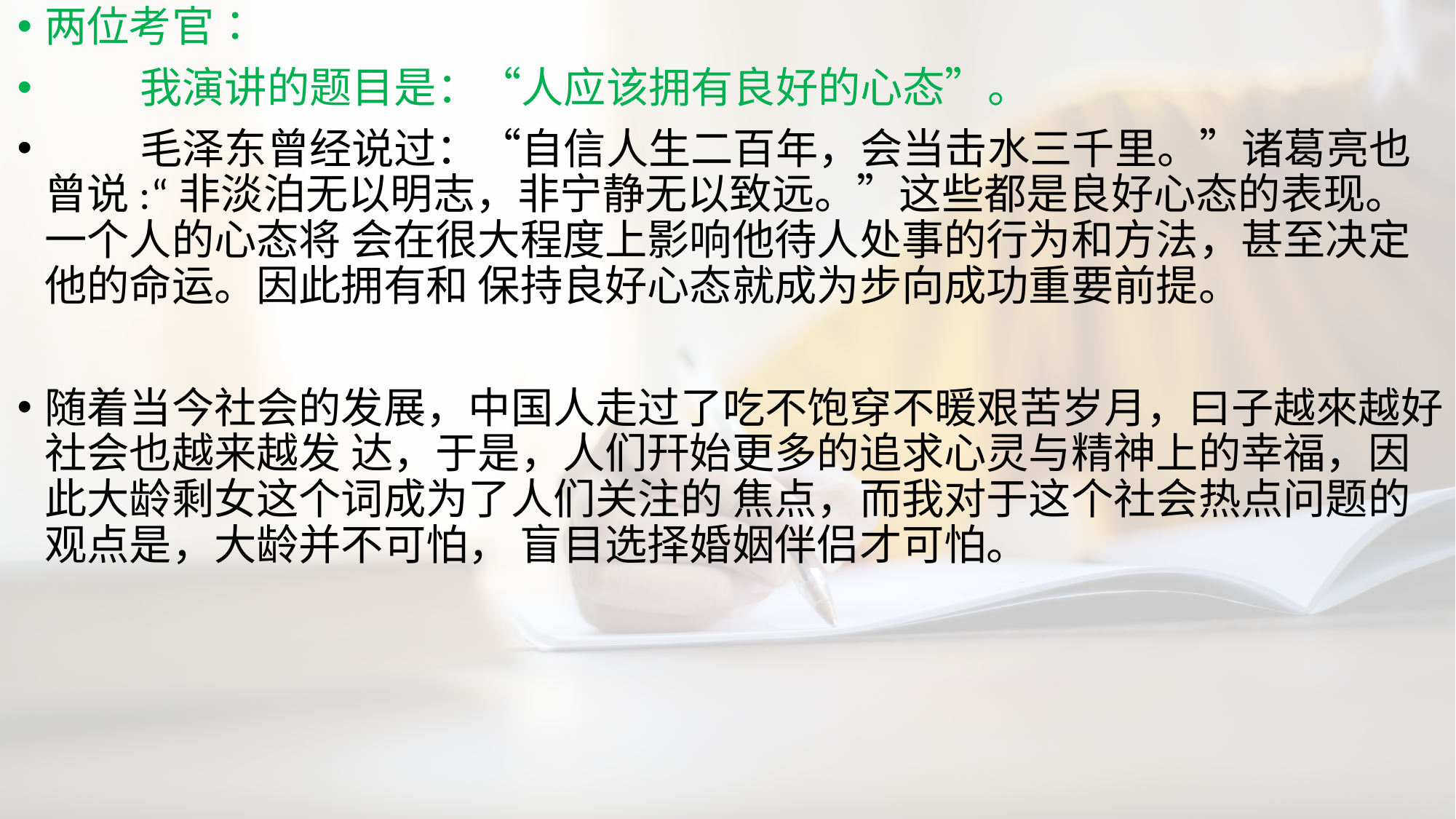

两位考官：
         我演讲的题目是：“人应该拥有良好的心态”。
         毛泽东曾经说过：“自信人生二百年，会当击水三千里。”诸葛亮也曾说:“非淡泊无以明志，非宁静无以致远。”这些都是良好心态的表现。一个人的心态将 会在很大程度上影响他待人处事的行为和方法，甚至决定他的命运。因此拥有和 保持良好心态就成为步向成功重要前提。

随着当今社会的发展，中国人走过了吃不饱穿不暖艰苦岁月，曰子越來越好.社会也越来越发 达，于是，人们幵始更多的追求心灵与精神上的幸福，因此大龄剩女这个词成为了人们关注的 焦点，而我对于这个社会热点问题的观点是，大龄并不可怕， 盲目选择婚姻伴侣才可怕。

# 演讲正稿手段的修改